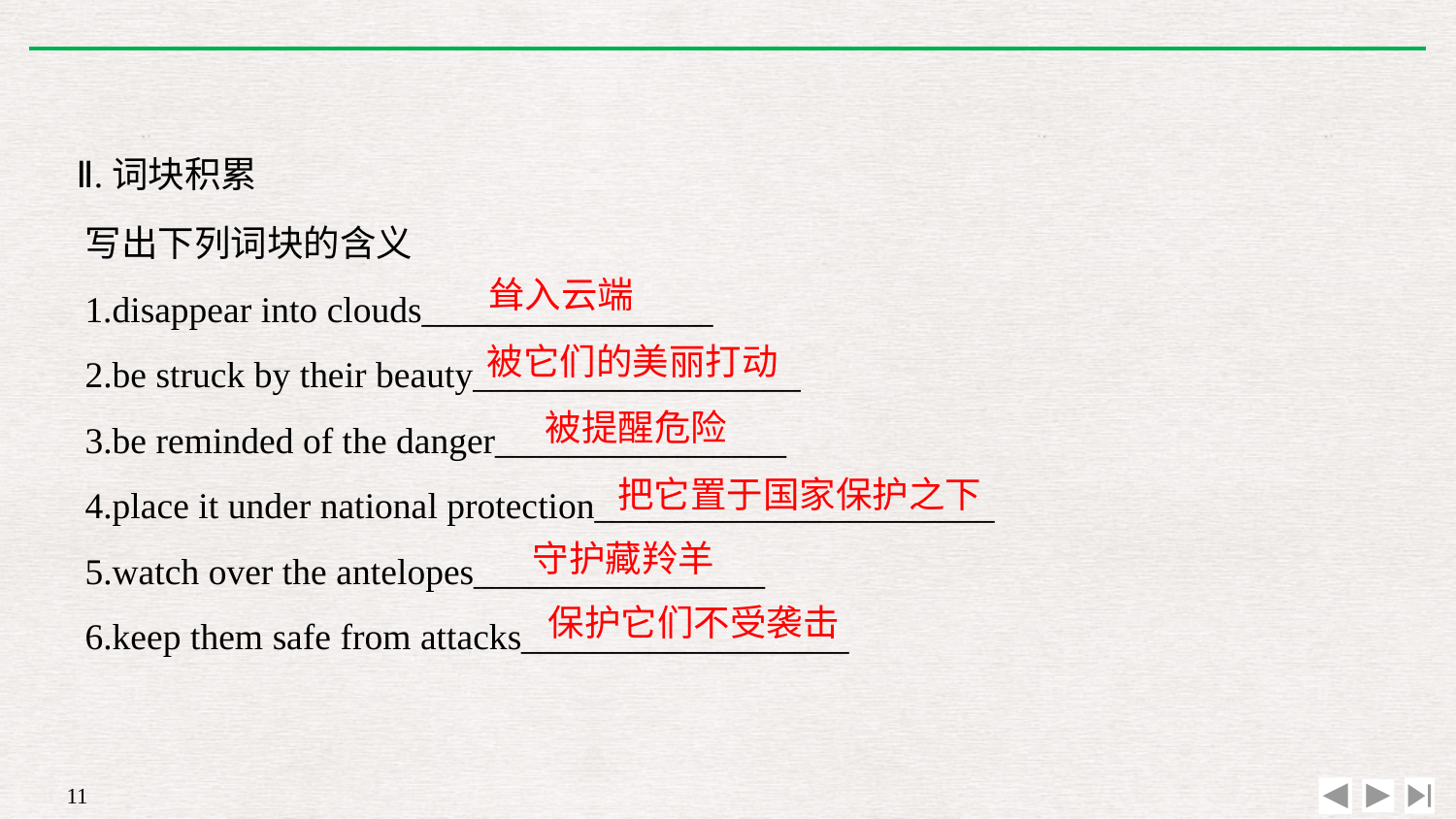

Ⅱ.词块积累
写出下列词块的含义
1.disappear into clouds________________
2.be struck by their beauty__________________
3.be reminded of the danger________________
4.place it under national protection______________________
5.watch over the antelopes________________
6.keep them safe from attacks__________________
耸入云端
被它们的美丽打动
被提醒危险
把它置于国家保护之下
守护藏羚羊
保护它们不受袭击